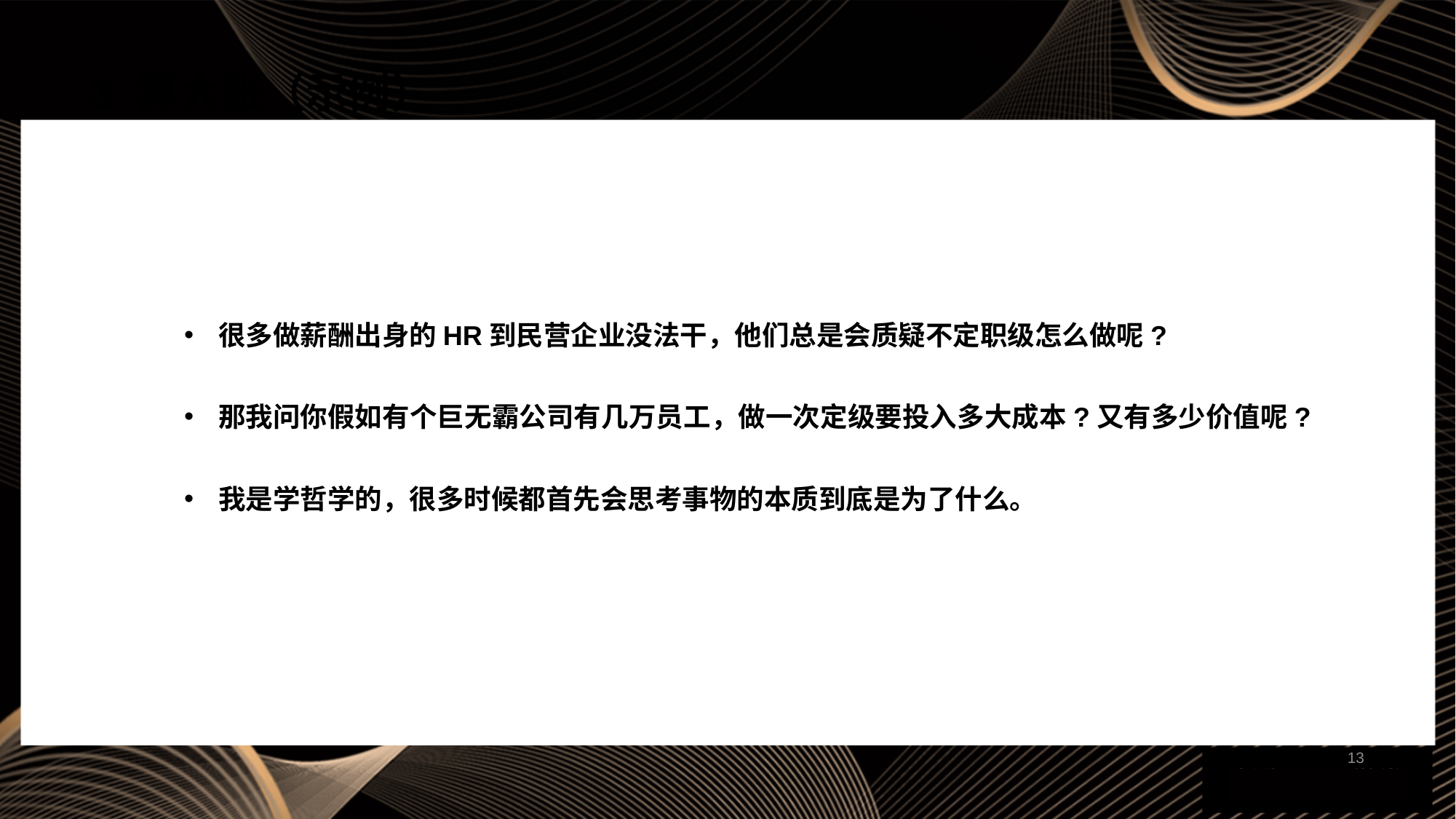

# 3.算大账（示例）
很多做薪酬出身的HR到民营企业没法干，他们总是会质疑不定职级怎么做呢?
那我问你假如有个巨无霸公司有几万员工，做一次定级要投入多大成本?又有多少价值呢?
我是学哲学的，很多时候都首先会思考事物的本质到底是为了什么。
13